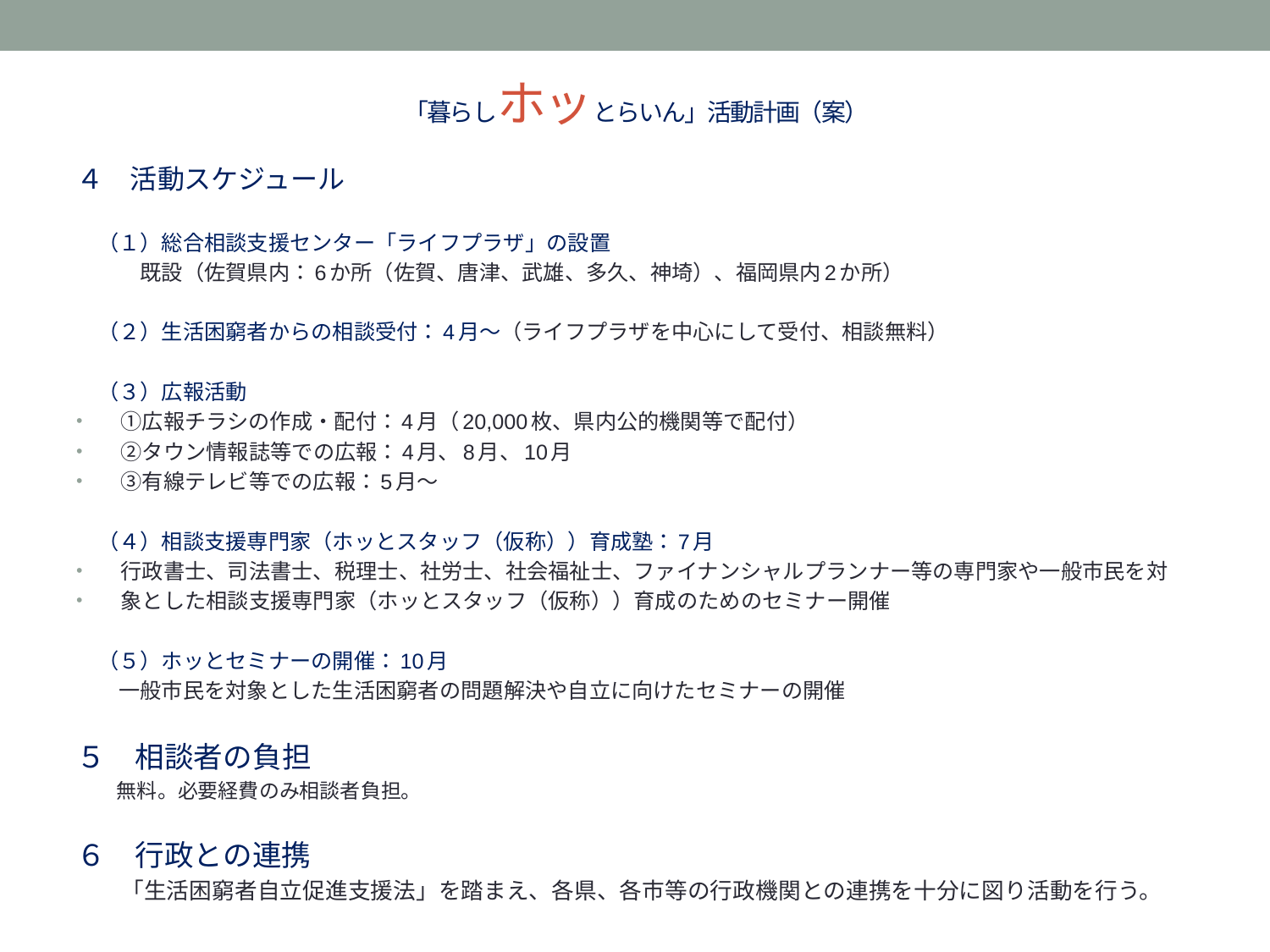

# 「暮らしホッとらいん」活動計画（案）
４　活動スケジュール

　（１）総合相談支援センター「ライフプラザ」の設置
　　　既設（佐賀県内：6か所（佐賀、唐津、武雄、多久、神埼）、福岡県内2か所）

　（２）生活困窮者からの相談受付：4月～（ライフプラザを中心にして受付、相談無料）

　（３）広報活動
　①広報チラシの作成・配付：4月（20,000枚、県内公的機関等で配付）
　②タウン情報誌等での広報：4月、8月、10月
　③有線テレビ等での広報：5月～

　（４）相談支援専門家（ホッとスタッフ（仮称））育成塾：7月
　行政書士、司法書士、税理士、社労士、社会福祉士、ファイナンシャルプランナー等の専門家や一般市民を対
　象とした相談支援専門家（ホッとスタッフ（仮称））育成のためのセミナー開催

　（５）ホッとセミナーの開催：10月
　　一般市民を対象とした生活困窮者の問題解決や自立に向けたセミナーの開催

５　相談者の負担
　　無料。必要経費のみ相談者負担。

６　行政との連携
　　「生活困窮者自立促進支援法」を踏まえ、各県、各市等の行政機関との連携を十分に図り活動を行う。